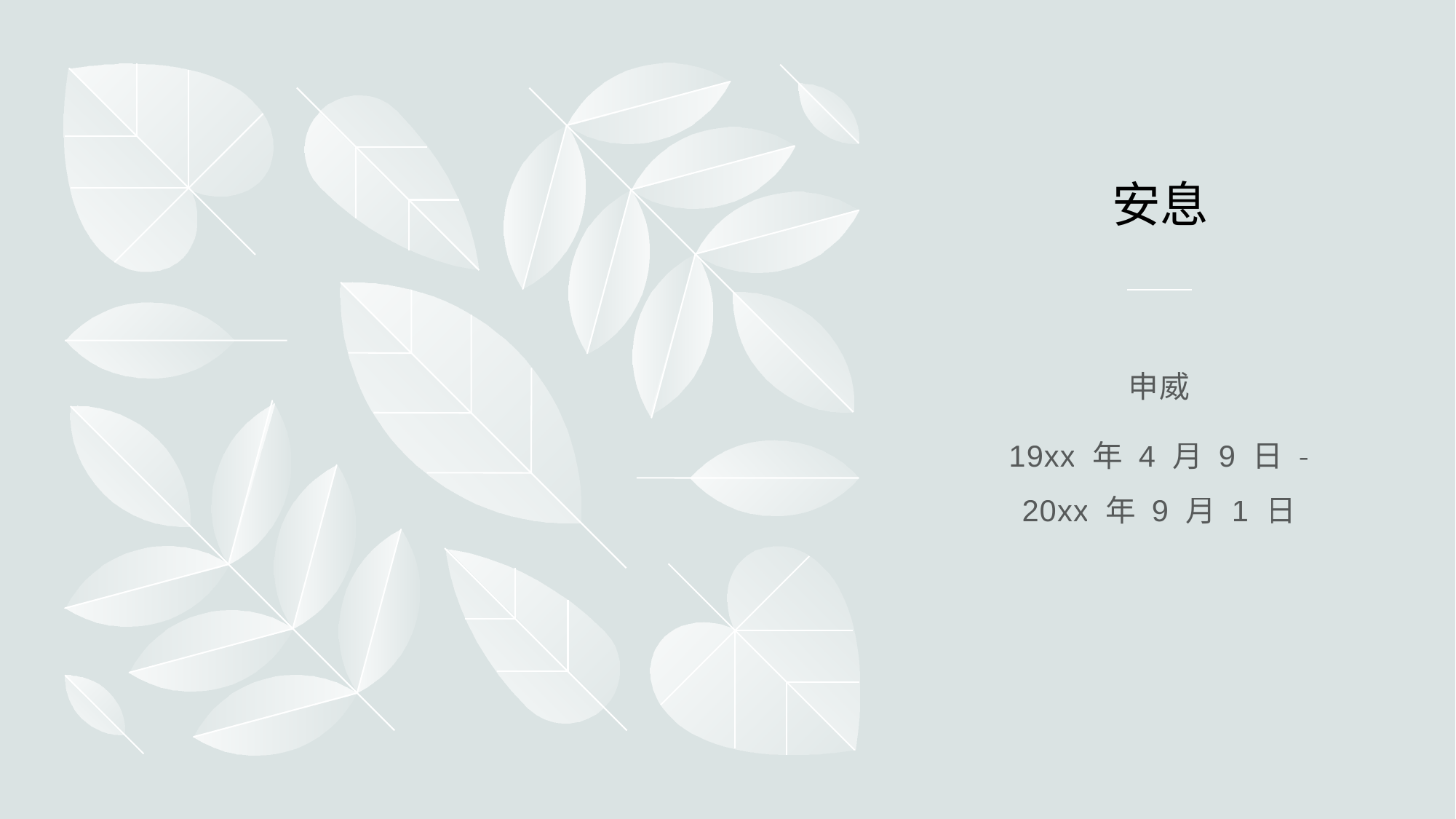

# 安息
申威
19xx 年 4 月 9 日 - 20xx 年 9 月 1 日